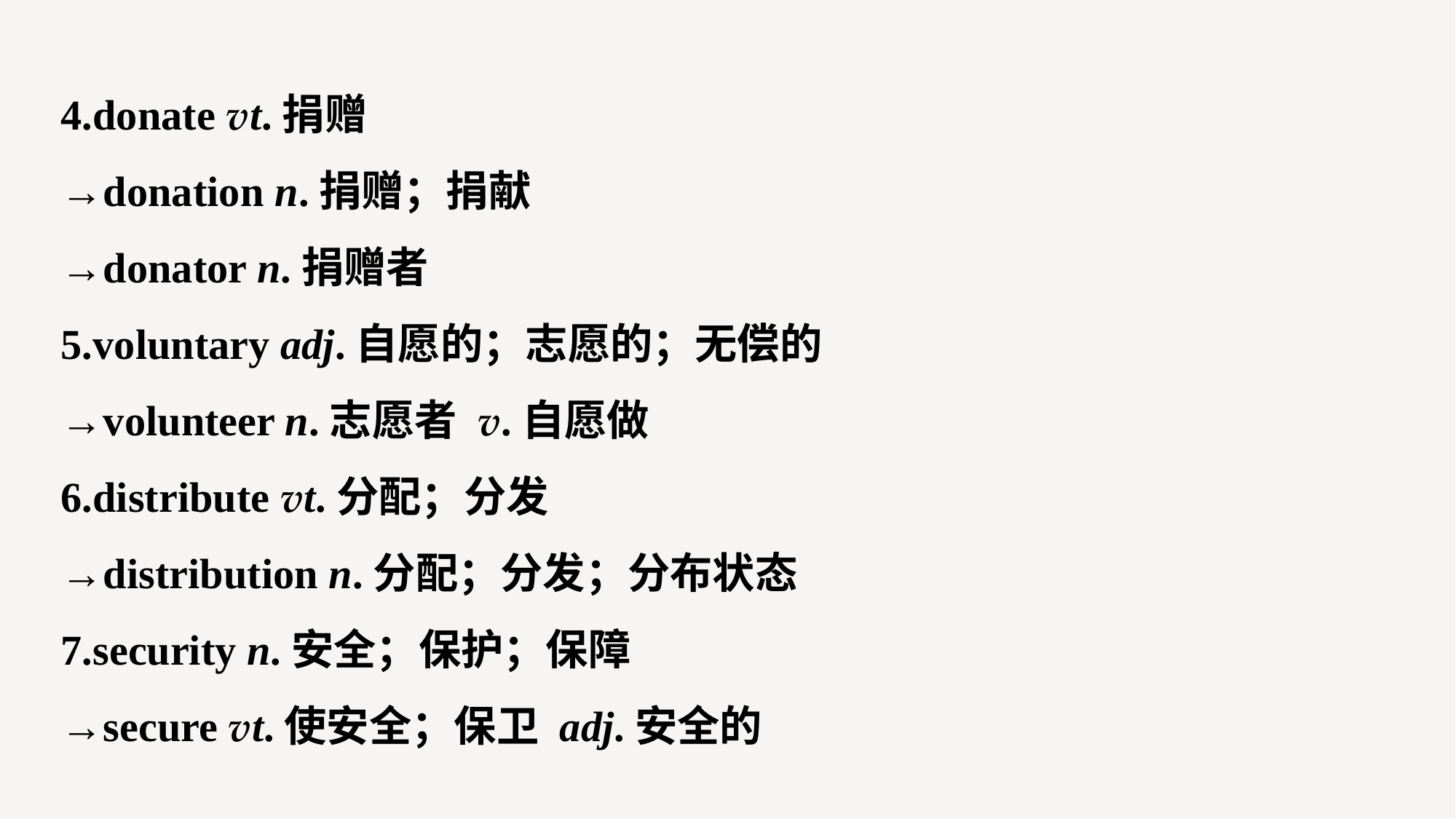

4.donate vt.捐赠
→donation n.捐赠；捐献
→donator n.捐赠者
5.voluntary adj.自愿的；志愿的；无偿的
→volunteer n.志愿者 v.自愿做
6.distribute vt.分配；分发
→distribution n.分配；分发；分布状态
7.security n.安全；保护；保障
→secure vt.使安全；保卫 adj.安全的